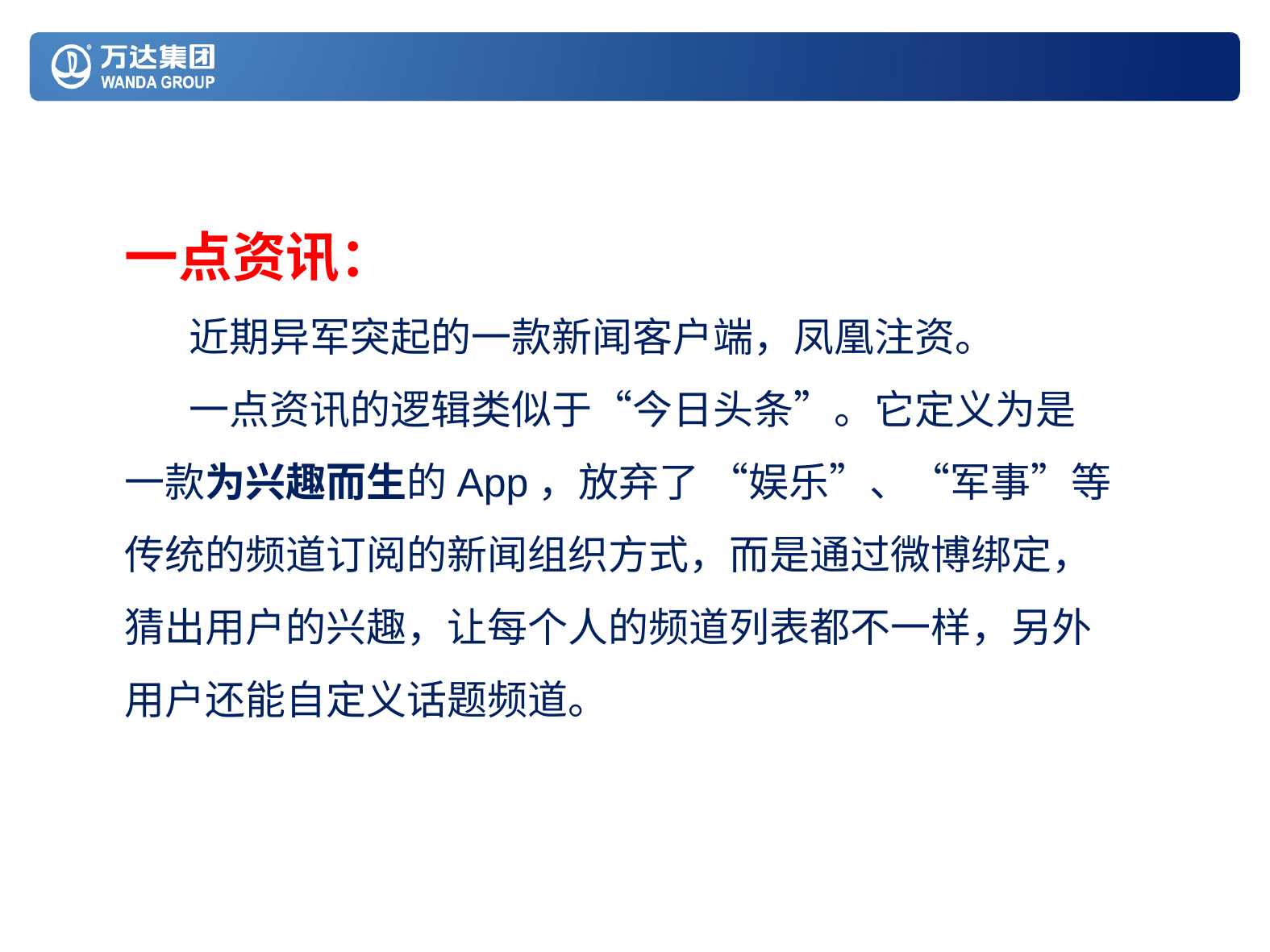

一点资讯：
      近期异军突起的一款新闻客户端，凤凰注资。
      一点资讯的逻辑类似于“今日头条”。它定义为是一款为兴趣而生的App，放弃了 “娱乐”、“军事”等传统的频道订阅的新闻组织方式，而是通过微博绑定，猜出用户的兴趣，让每个人的频道列表都不一样，另外用户还能自定义话题频道。